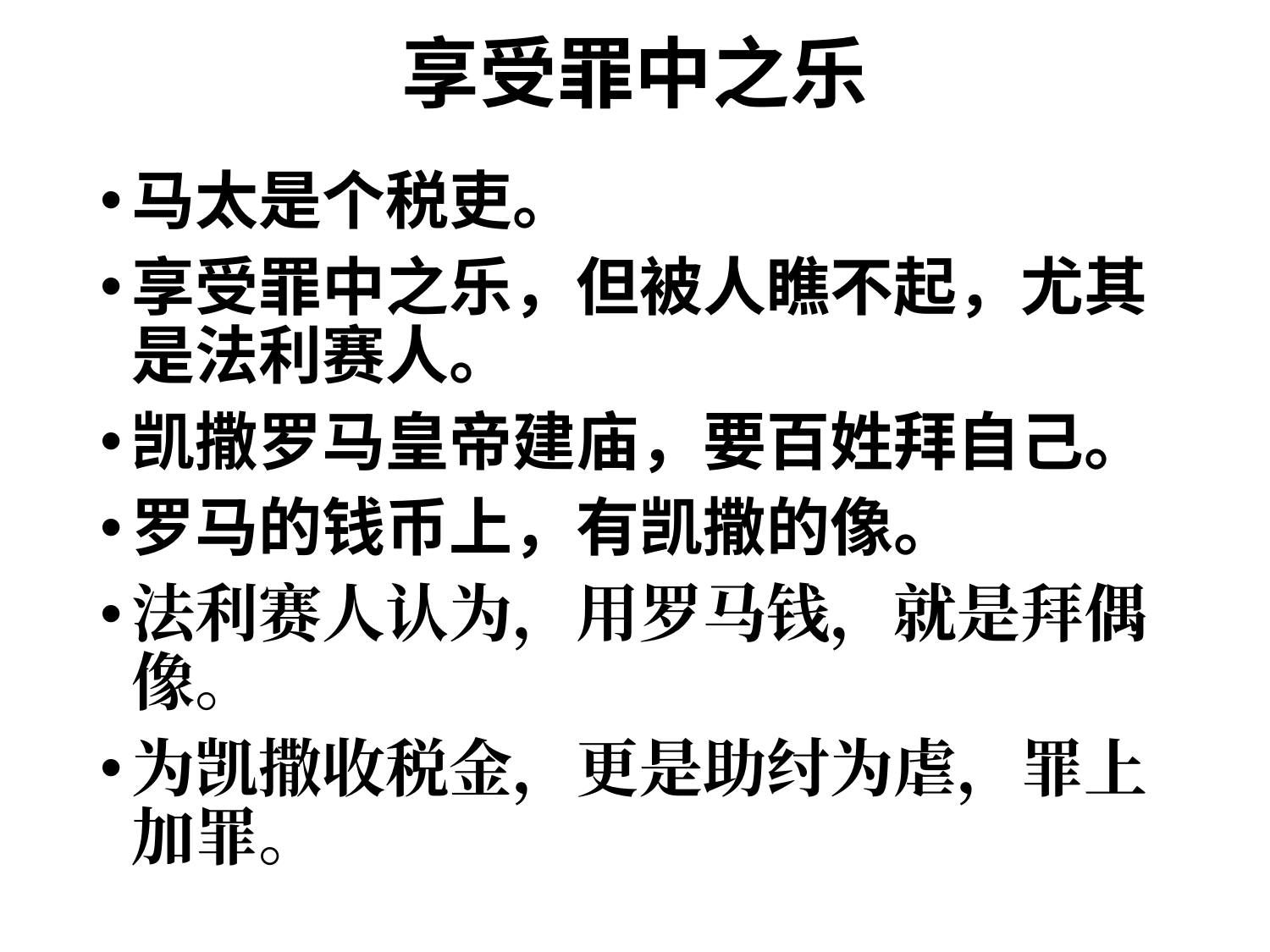

# 享受罪中之乐
马太是个税吏。
享受罪中之乐，但被人瞧不起，尤其是法利赛人。
凯撒罗马皇帝建庙，要百姓拜自己。
罗马的钱币上，有凯撒的像。
法利赛人认为，用罗马钱，就是拜偶像。
为凯撒收税金，更是助纣为虐，罪上加罪。